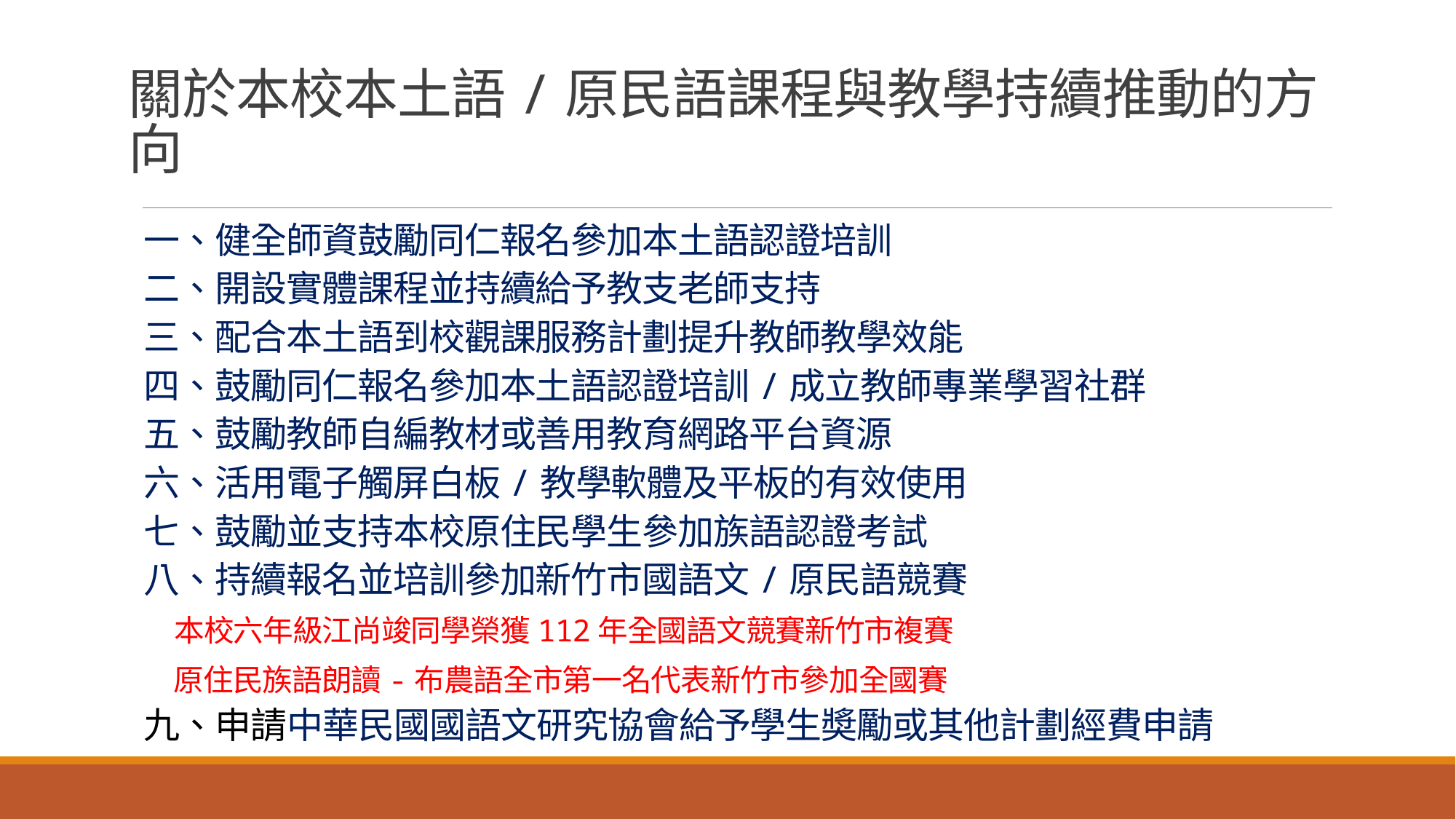

關於本校本土語/原民語課程與教學持續推動的方向
# 一、健全師資鼓勵同仁報名參加本土語認證培訓 二、開設實體課程並持續給予教支老師支持 三、配合本土語到校觀課服務計劃提升教師教學效能 四、鼓勵同仁報名參加本土語認證培訓/成立教師專業學習社群 五、鼓勵教師自編教材或善用教育網路平台資源 六、活用電子觸屏白板/教學軟體及平板的有效使用 七、鼓勵並支持本校原住民學生參加族語認證考試 八、持續報名並培訓參加新竹市國語文/原民語競賽 本校六年級江尚竣同學榮獲112年全國語文競賽新竹市複賽 原住民族語朗讀-布農語全市第一名代表新竹市參加全國賽 九、申請中華民國國語文研究協會給予學生奬勵或其他計劃經費申請